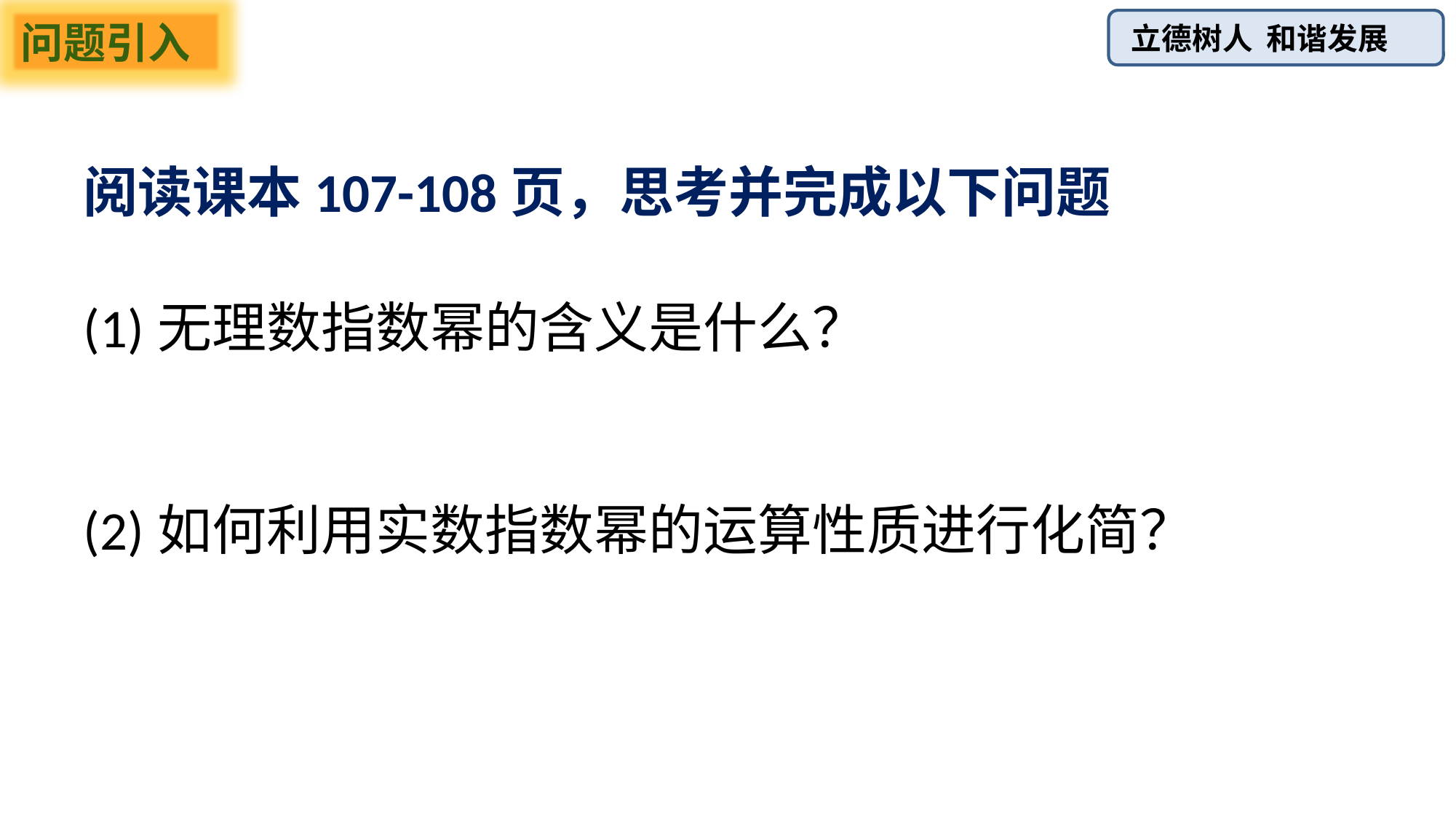

问题引入
阅读课本107-108页，思考并完成以下问题

(1)无理数指数幂的含义是什么？

(2)如何利用实数指数幂的运算性质进行化简？